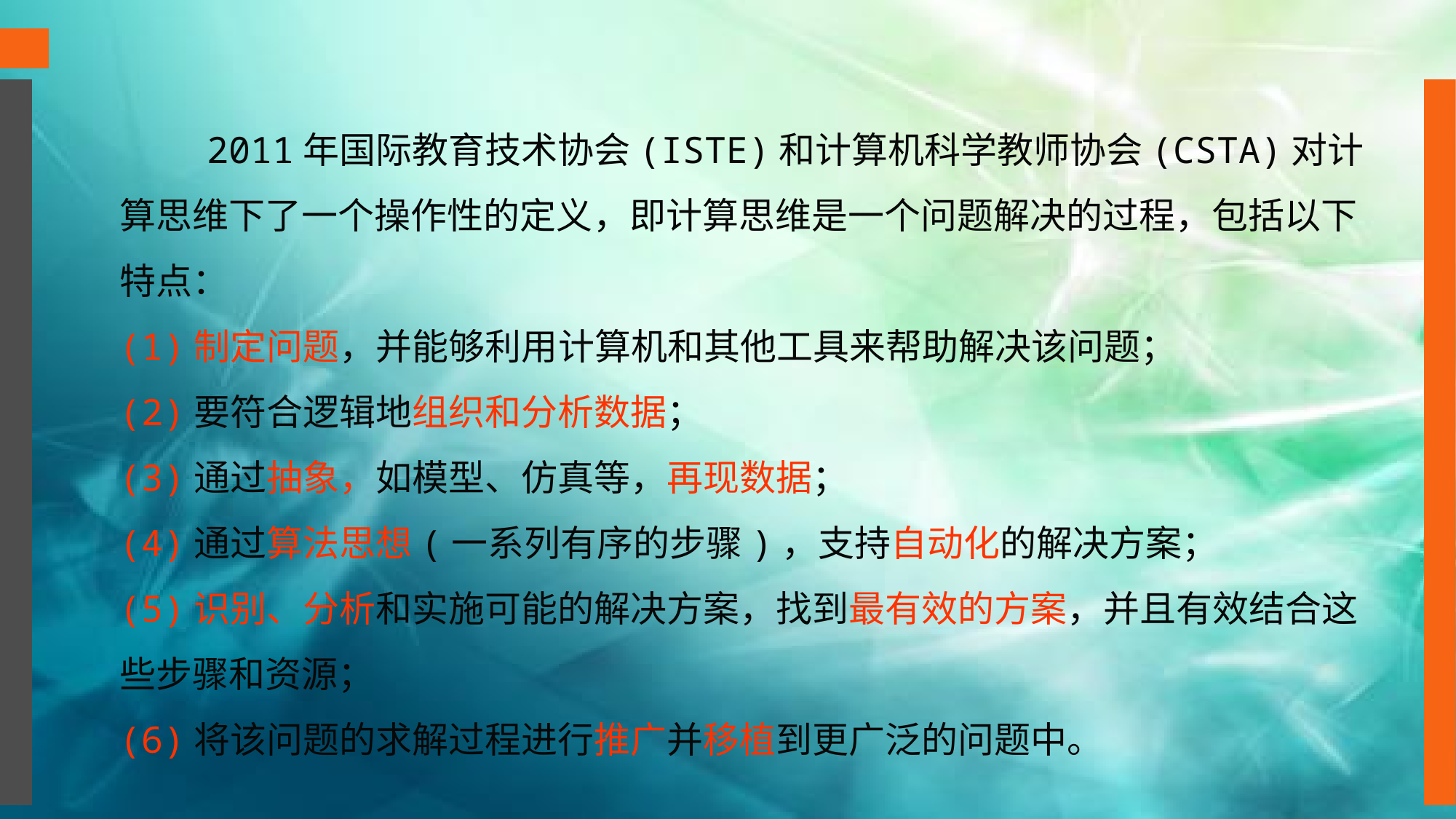

2011年国际教育技术协会(ISTE)和计算机科学教师协会(CSTA)对计算思维下了一个操作性的定义，即计算思维是一个问题解决的过程，包括以下特点：
(1)制定问题，并能够利用计算机和其他工具来帮助解决该问题；
(2)要符合逻辑地组织和分析数据；
(3)通过抽象，如模型、仿真等，再现数据；
(4)通过算法思想(一系列有序的步骤)，支持自动化的解决方案；
(5)识别、分析和实施可能的解决方案，找到最有效的方案，并且有效结合这些步骤和资源；
(6)将该问题的求解过程进行推广并移植到更广泛的问题中。